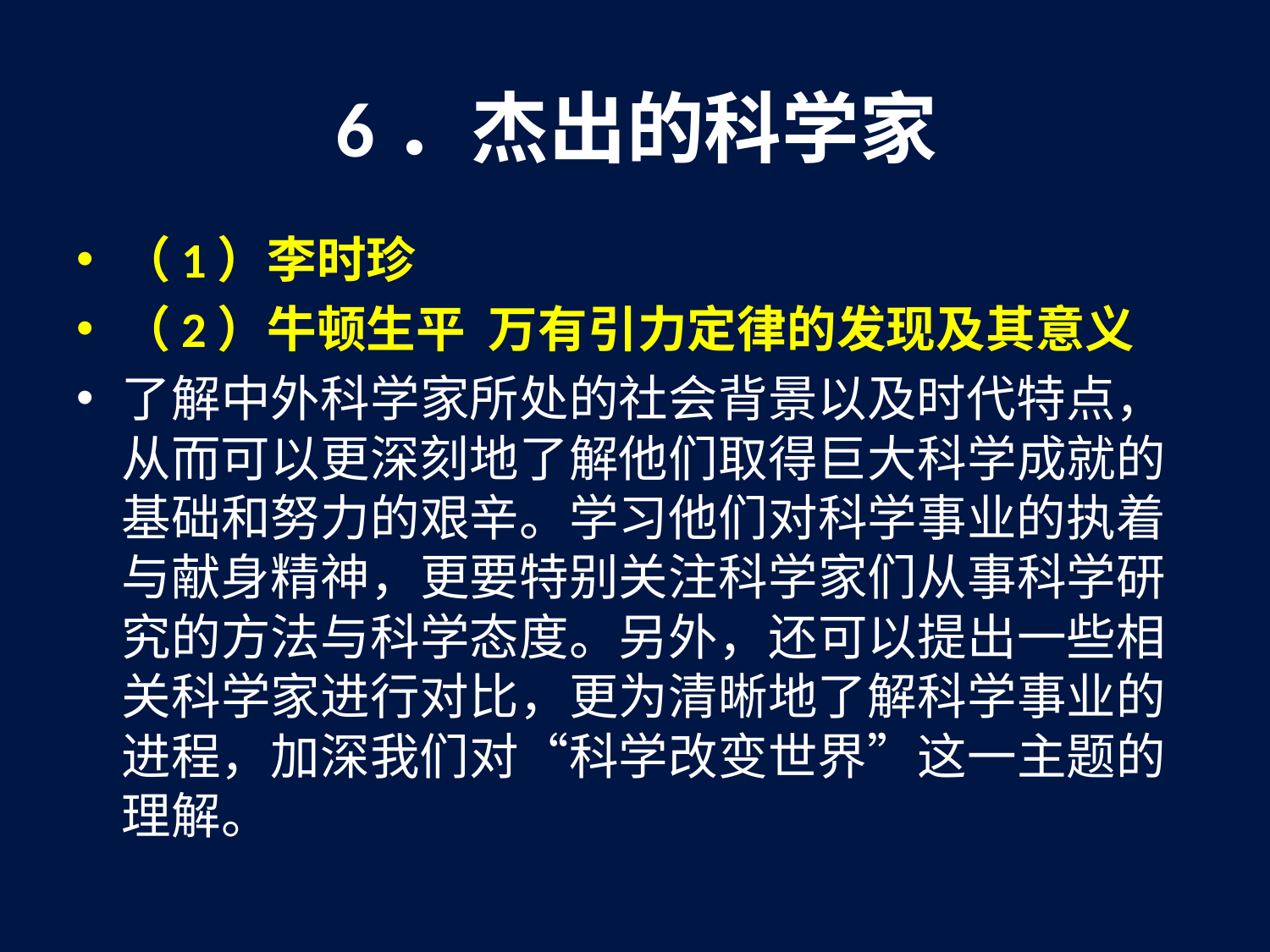

# 6．杰出的科学家
（1）李时珍
（2）牛顿生平  万有引力定律的发现及其意义
了解中外科学家所处的社会背景以及时代特点，从而可以更深刻地了解他们取得巨大科学成就的基础和努力的艰辛。学习他们对科学事业的执着与献身精神，更要特别关注科学家们从事科学研究的方法与科学态度。另外，还可以提出一些相关科学家进行对比，更为清晰地了解科学事业的进程，加深我们对“科学改变世界”这一主题的理解。